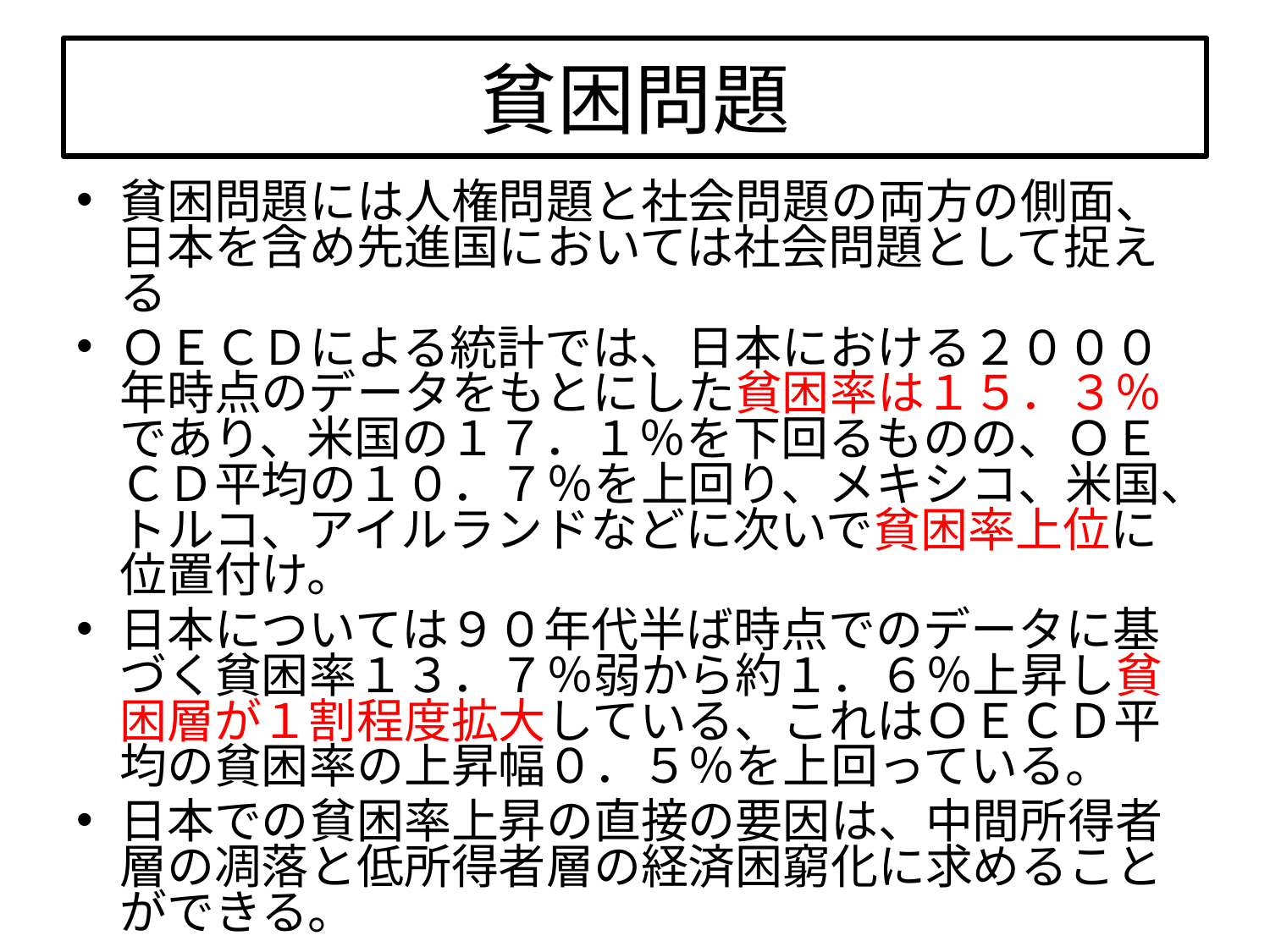

# 貧困問題
貧困問題には人権問題と社会問題の両方の側面、日本を含め先進国においては社会問題として捉える
ＯＥＣＤによる統計では、日本における２０００年時点のデータをもとにした貧困率は１５．３％であり、米国の１７．１％を下回るものの、ＯＥＣＤ平均の１０．７％を上回り、メキシコ、米国、トルコ、アイルランドなどに次いで貧困率上位に位置付け。
日本については９０年代半ば時点でのデータに基づく貧困率１３．７％弱から約１．６％上昇し貧困層が１割程度拡大している、これはＯＥＣＤ平均の貧困率の上昇幅０．５％を上回っている。
日本での貧困率上昇の直接の要因は、中間所得者層の凋落と低所得者層の経済困窮化に求めることができる。